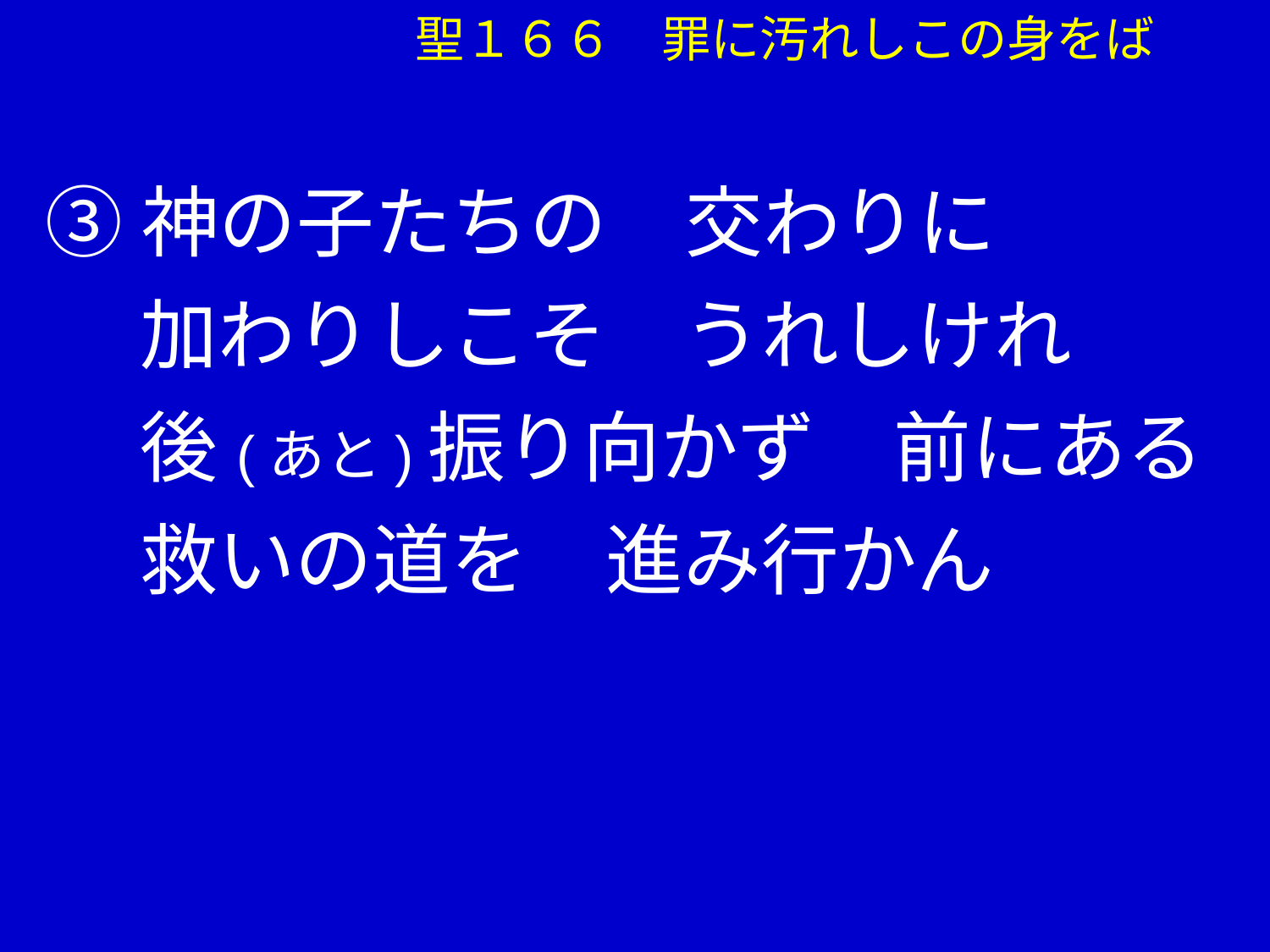

聖１６６　罪に汚れしこの身をば

③神の子たちの　交わりに
　 加わりしこそ　うれしけれ
　 後(あと)振り向かず　前にある
　 救いの道を　進み行かん